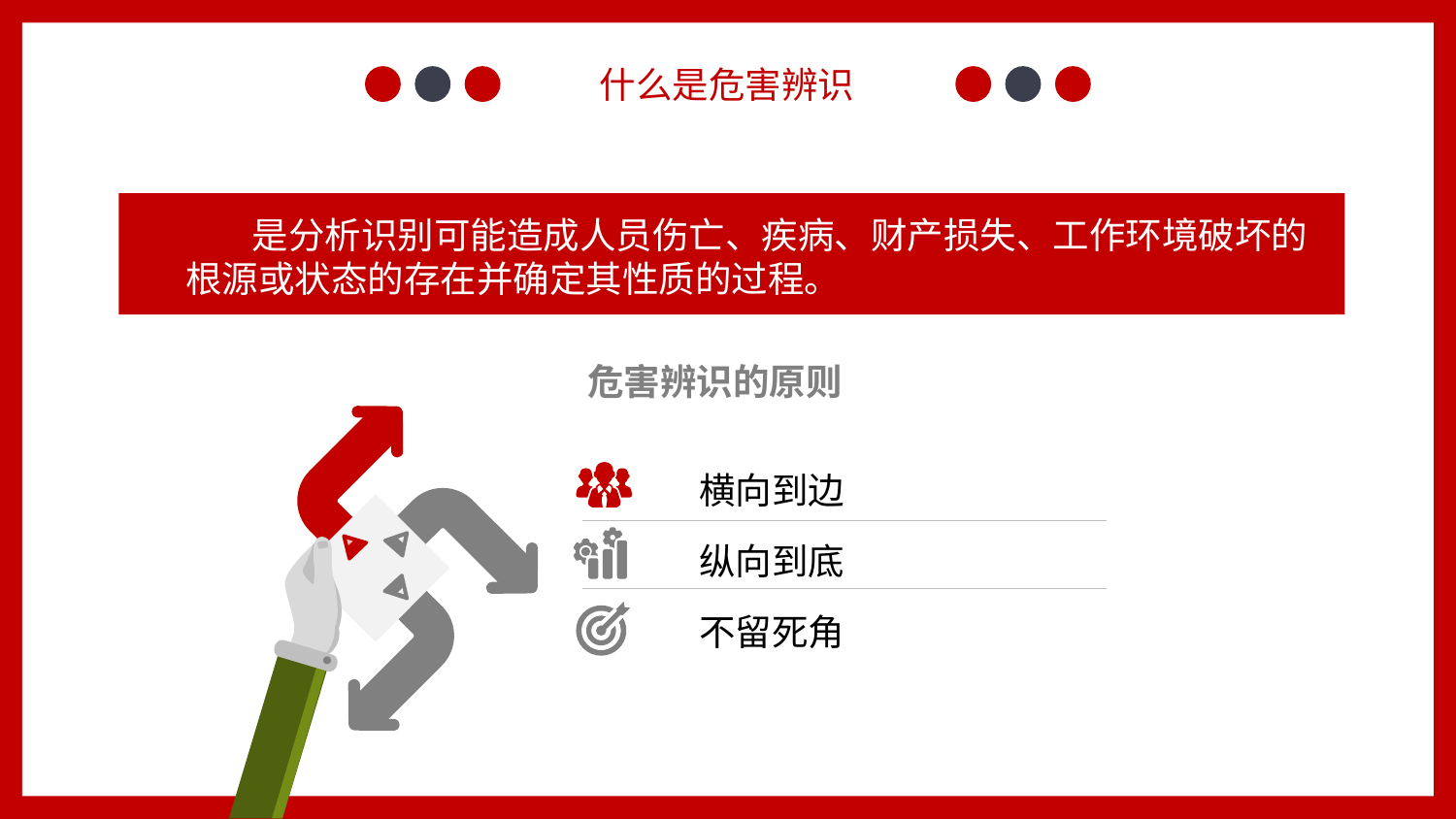

什么是危害辨识

       是分析识别可能造成人员伤亡、疾病、财产损失、工作环境破坏的根源或状态的存在并确定其性质的过程。
危害辨识的原则

横向到边
纵向到底
不留死角